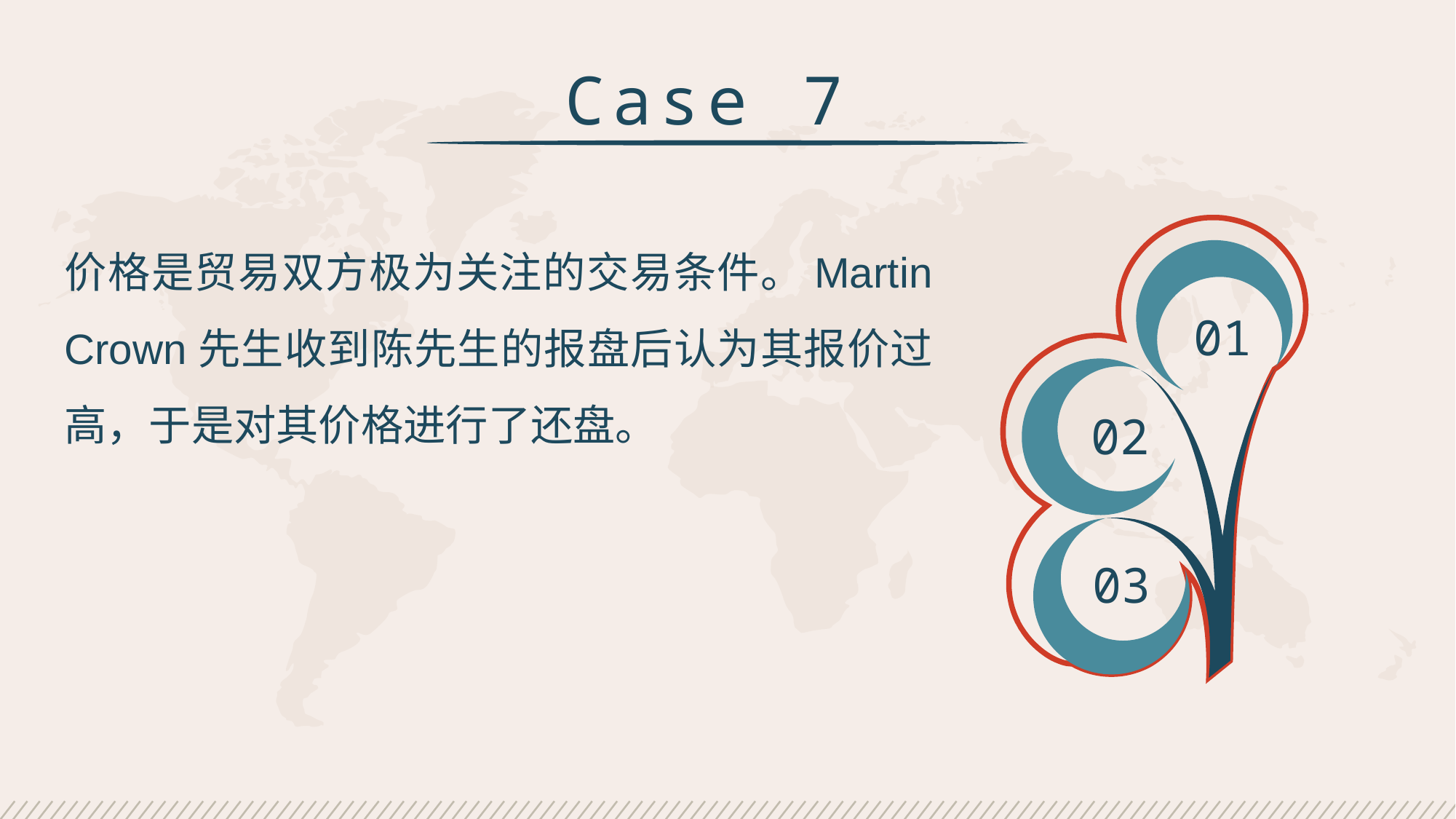

Case 7

价格是贸易双方极为关注的交易条件。Martin Crown先生收到陈先生的报盘后认为其报价过高，于是对其价格进行了还盘。
01
02
03